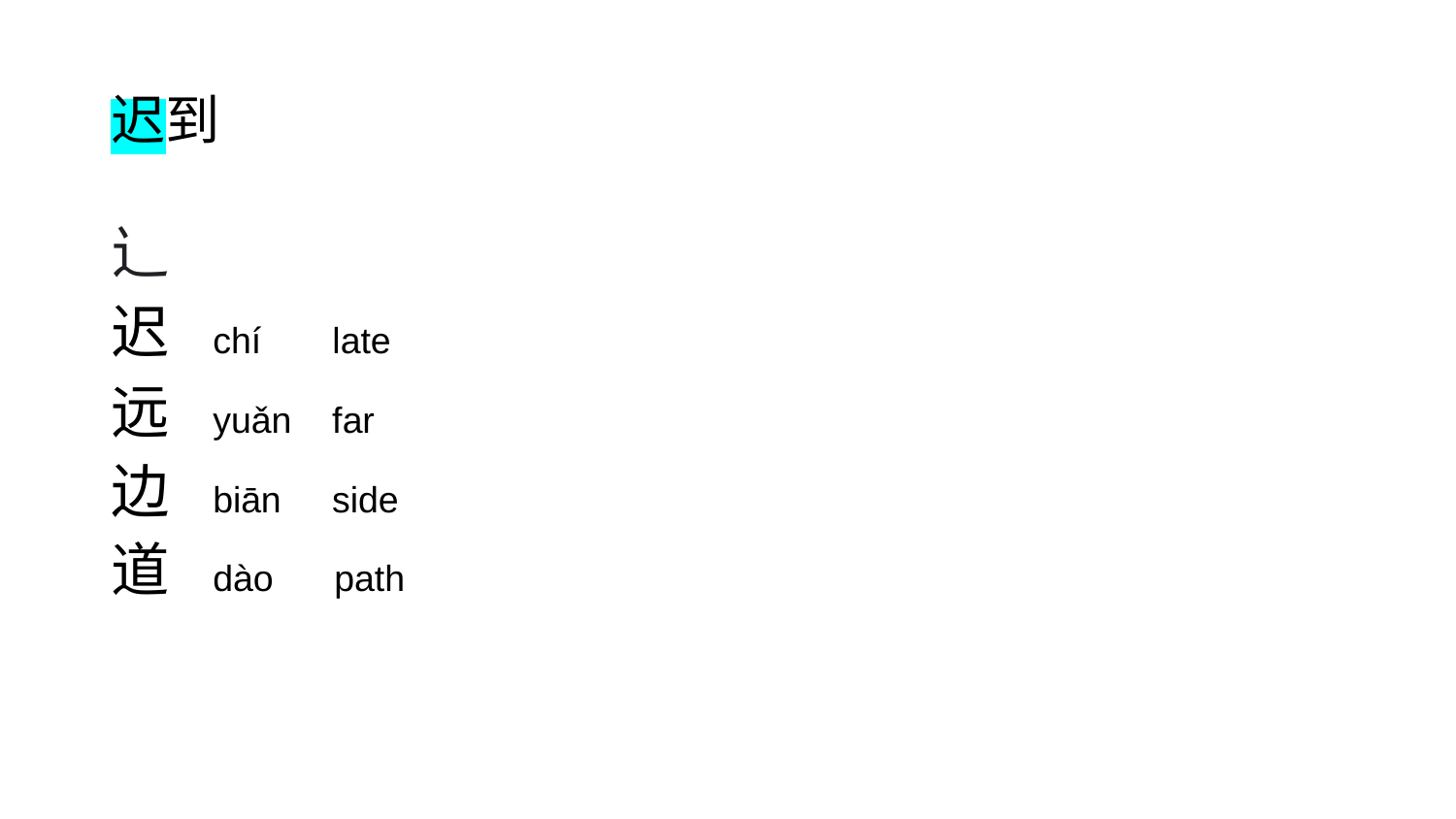

# 迟到
辶
迟  chí       late
远  yuǎn    far
边  biān     side
道  dào      path